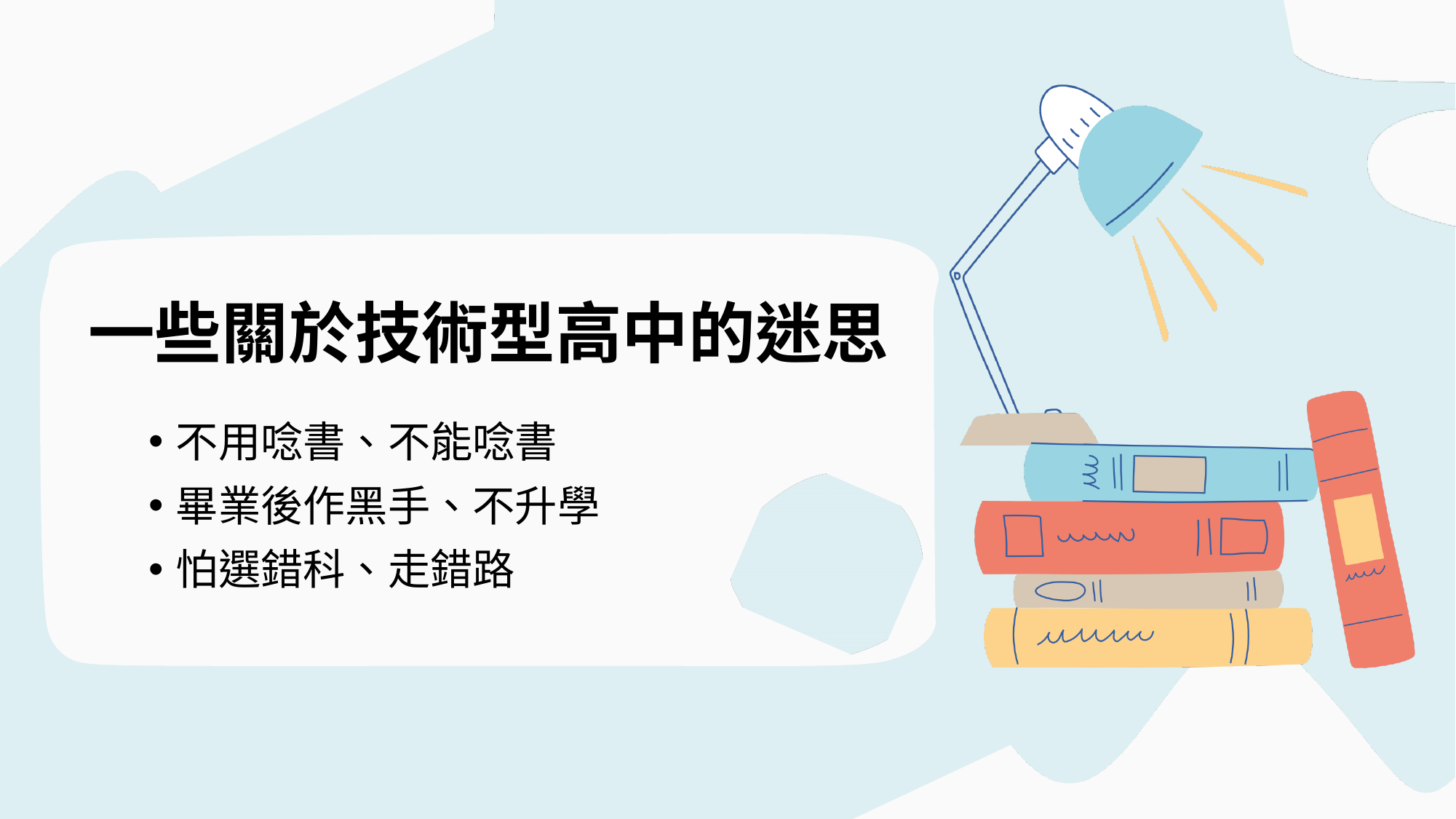

# 一些關於技術型高中的迷思
不用唸書、不能唸書
畢業後作黑手、不升學
怕選錯科、走錯路